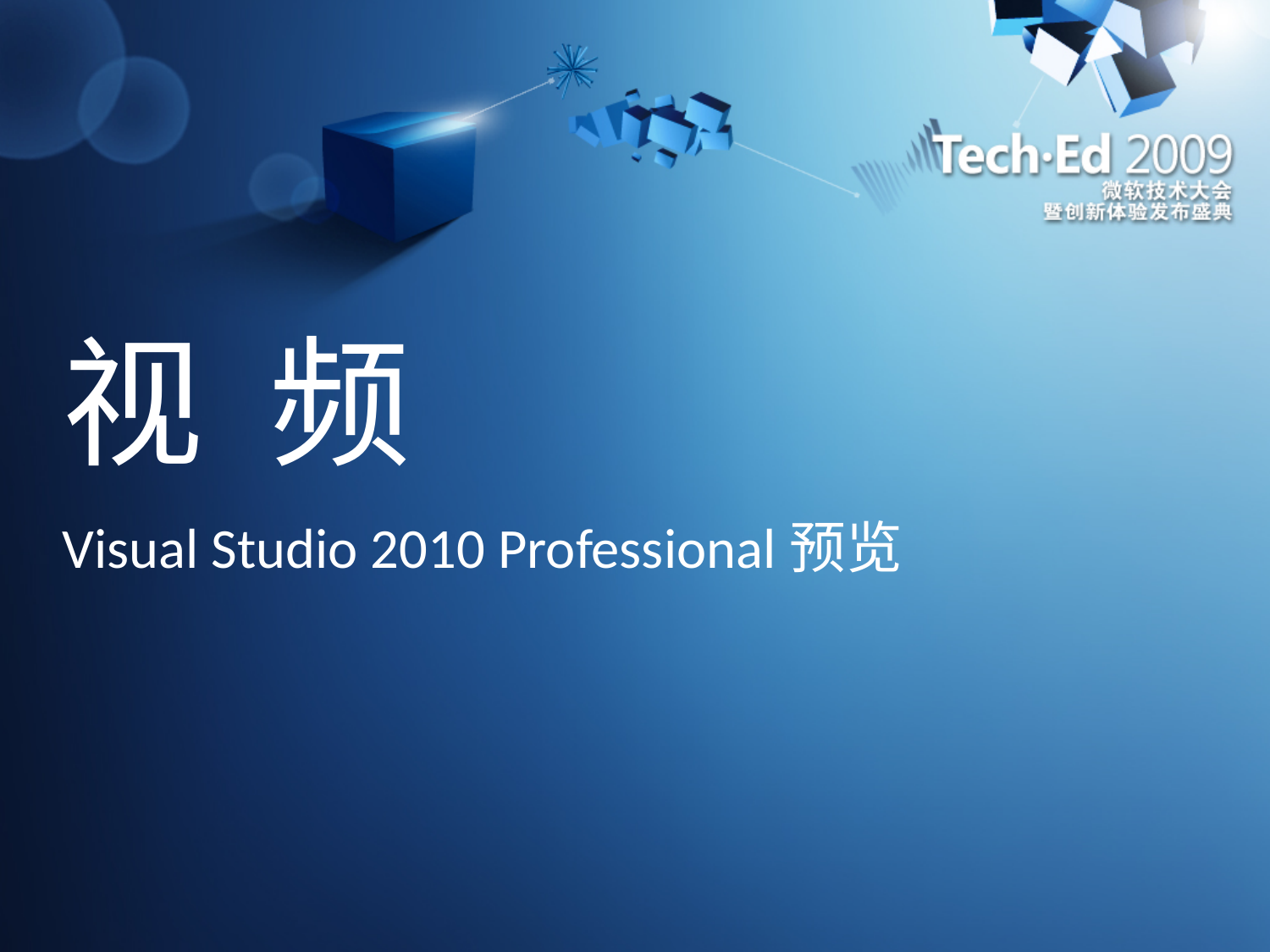

# 视 频
Visual Studio 2010 Professional预览